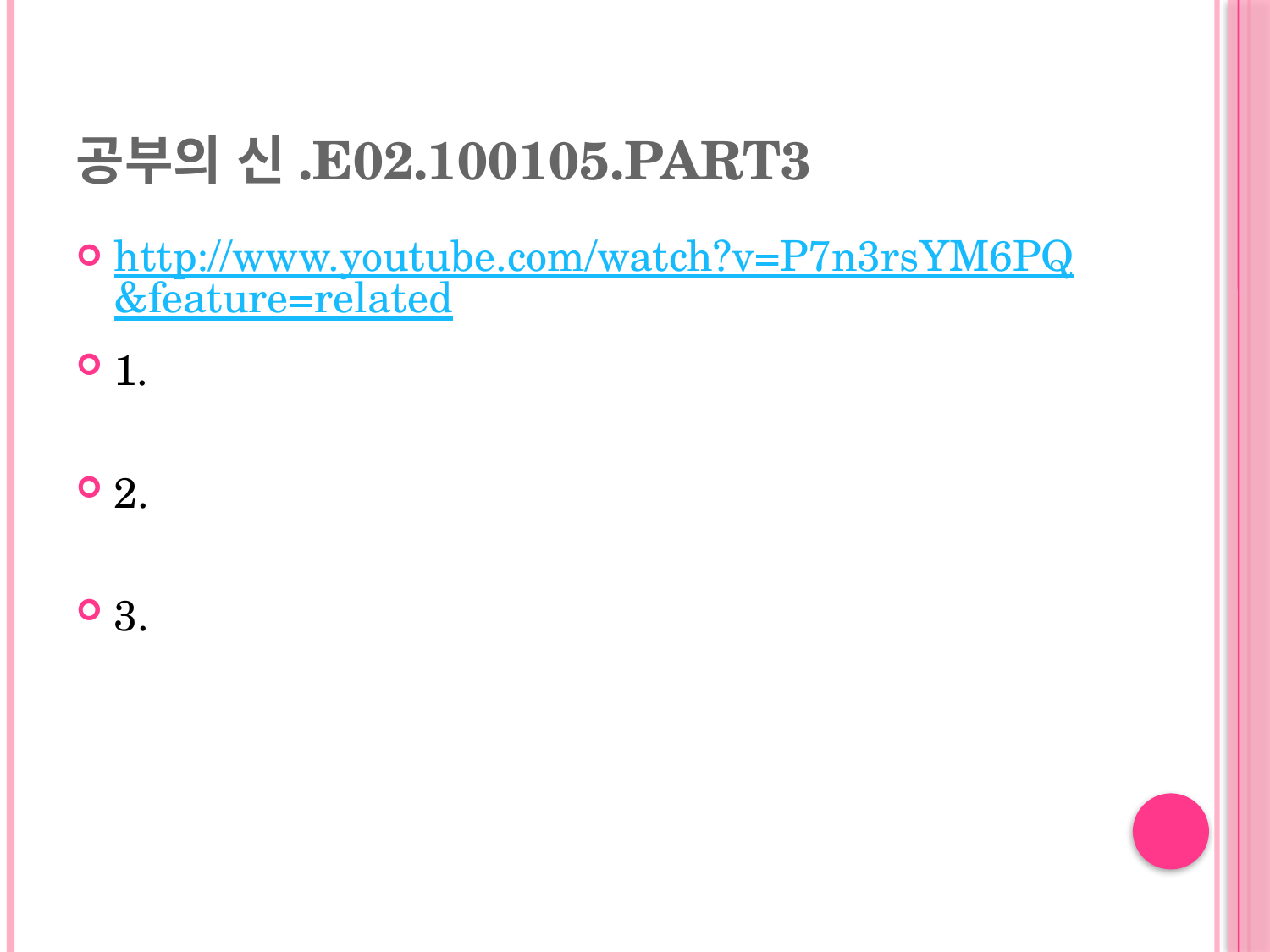

# 공부의 신.E02.100105.part3
http://www.youtube.com/watch?v=P7n3rsYM6PQ&feature=related
1.

2.

3.